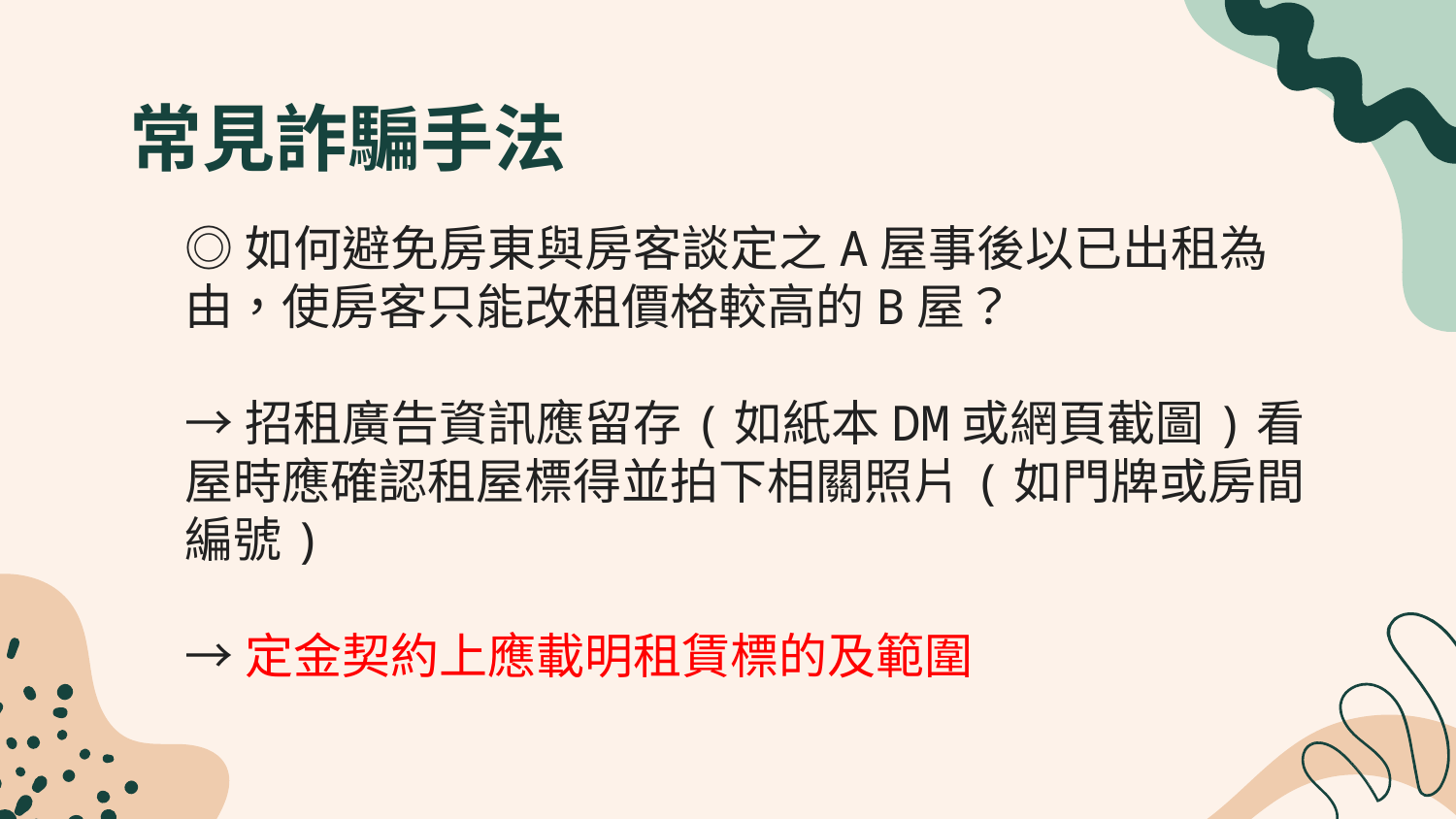

# 常見詐騙手法
◎如何避免房東與房客談定之A屋事後以已出租為由，使房客只能改租價格較高的B屋？

→招租廣告資訊應留存(如紙本DM或網頁截圖)看屋時應確認租屋標得並拍下相關照片(如門牌或房間編號)

→定金契約上應載明租賃標的及範圍